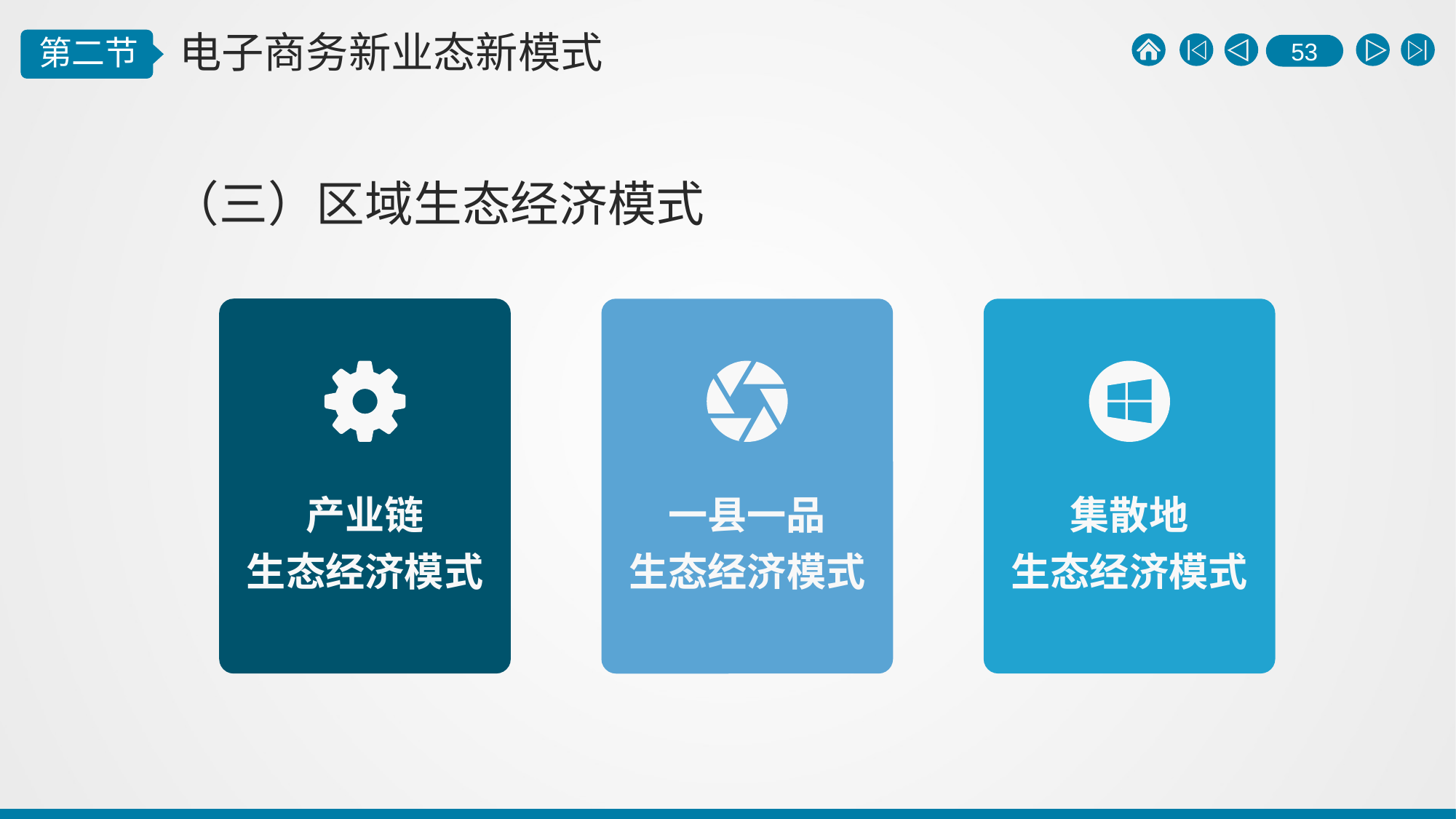

（三）区域生态经济模式

产业链
生态经济模式

一县一品
生态经济模式

集散地
生态经济模式